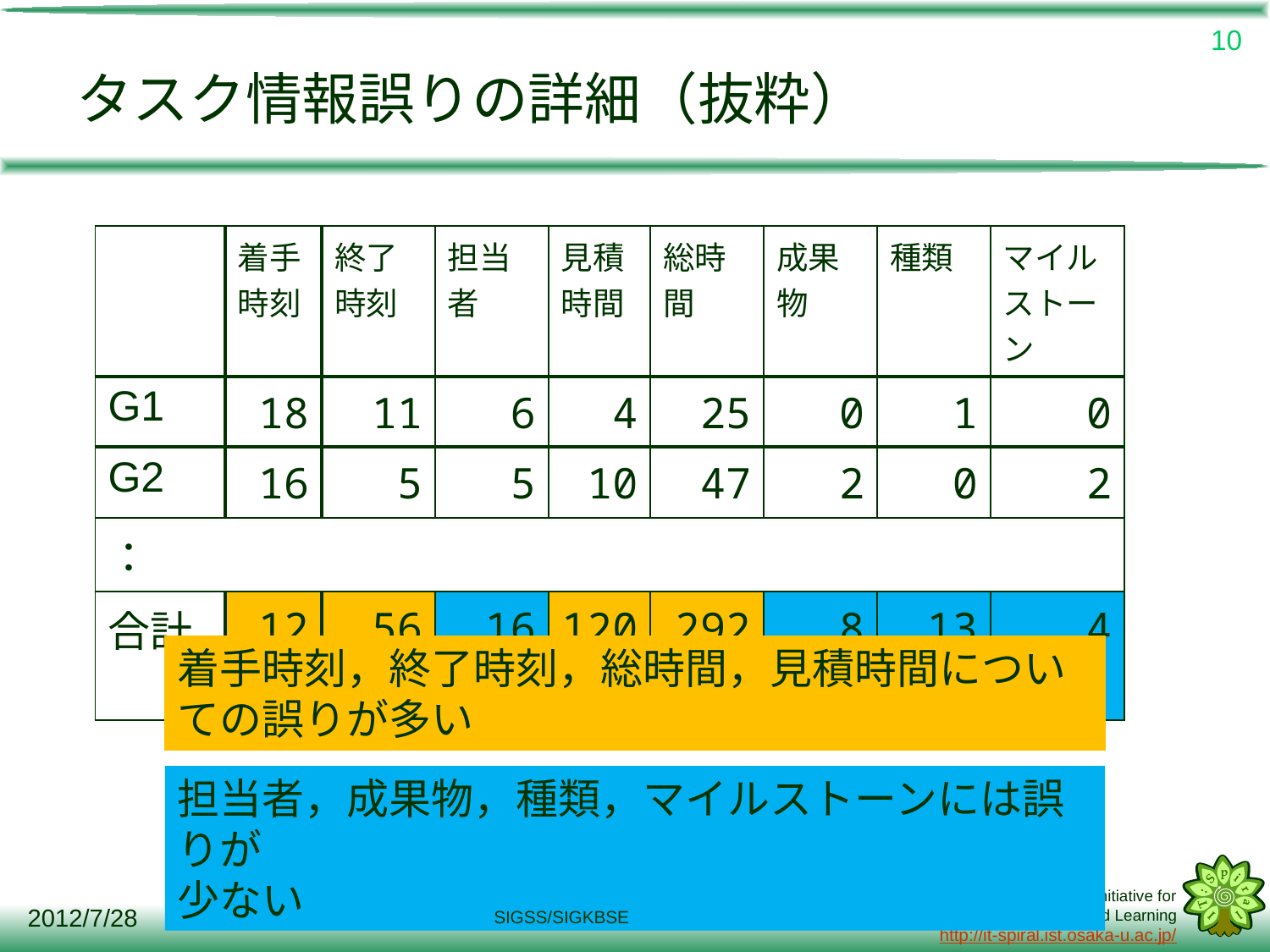

10
# タスク情報誤りの詳細（抜粋）
|  | 着手時刻 | 終了時刻 | 担当者 | 見積時間 | 総時間 | 成果物 | 種類 | マイルストーン |
| --- | --- | --- | --- | --- | --- | --- | --- | --- |
| G1 | 18 | 11 | 6 | 4 | 25 | 0 | 1 | 0 |
| G2 | 16 | 5 | 5 | 10 | 47 | 2 | 0 | 2 |
| ： |  |  |  |  |  |  |  |  |
| 合計 | 123 | 56 | 16 | 120 | 292 | 8 | 13 | 4 |
着手時刻，終了時刻，総時間，見積時間についての誤りが多い
担当者，成果物，種類，マイルストーンには誤りが
少ない
2012/7/28
SIGSS/SIGKBSE